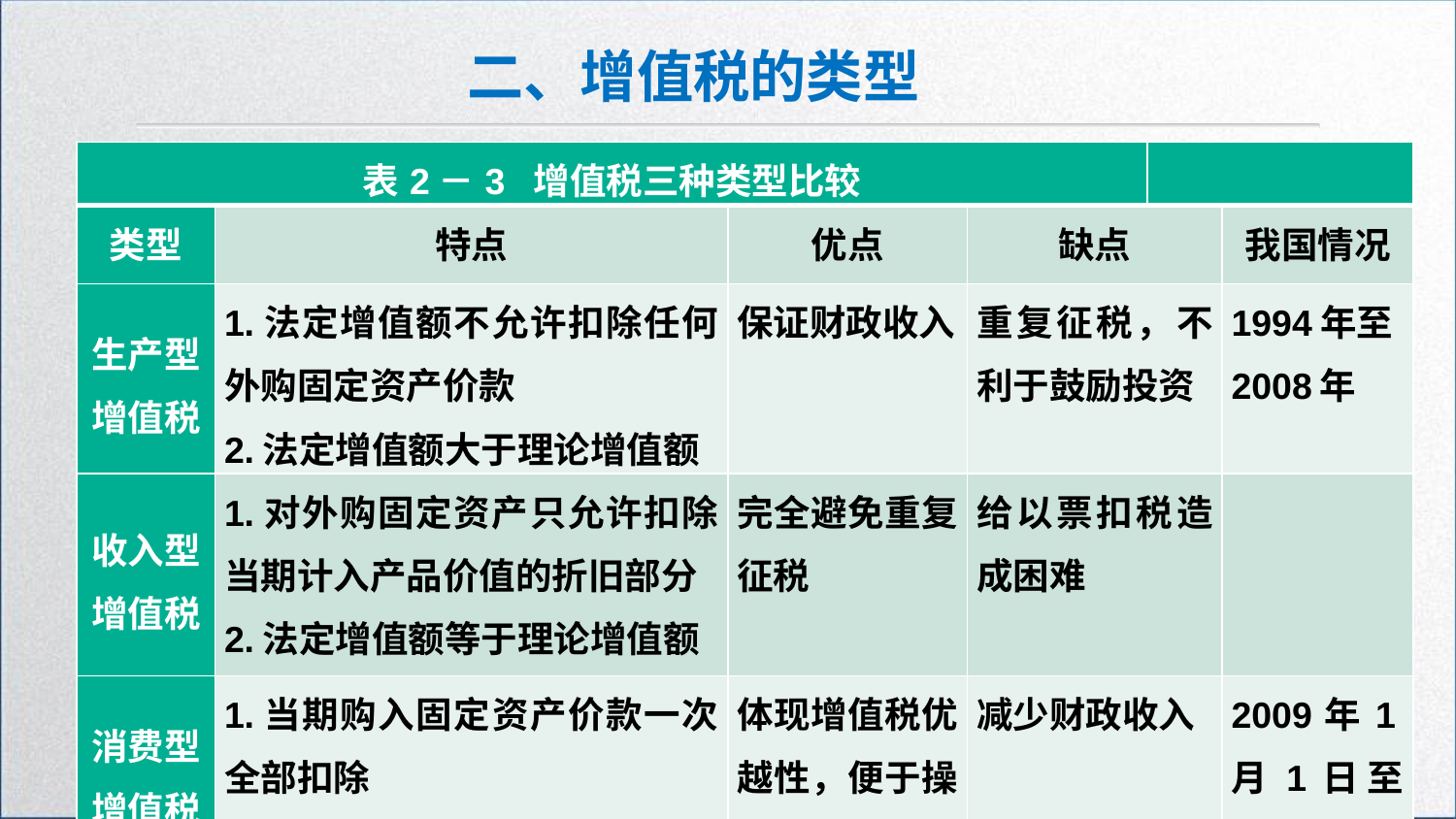

二、增值税的类型
| 表2－3 增值税三种类型比较 |  |  |  |  |  |
| --- | --- | --- | --- | --- | --- |
| 类型 | 特点 | 优点 | 缺点 |  | 我国情况 |
| 生产型增值税 | 1.法定增值额不允许扣除任何外购固定资产价款 2.法定增值额大于理论增值额 | 保证财政收入 | 重复征税，不利于鼓励投资 |  | 1994年至2008年 |
| 收入型增值税 | 1.对外购固定资产只允许扣除当期计入产品价值的折旧部分 2.法定增值额等于理论增值额 | 完全避免重复征税 | 给以票扣税造成困难 |  |  |
| 消费型增值税 | 1.当期购入固定资产价款一次全部扣除 2.法定增值额小于理论增值额 | 体现增值税优越性，便于操作 | 减少财政收入 |  | 2009年1月1日至今 |
14